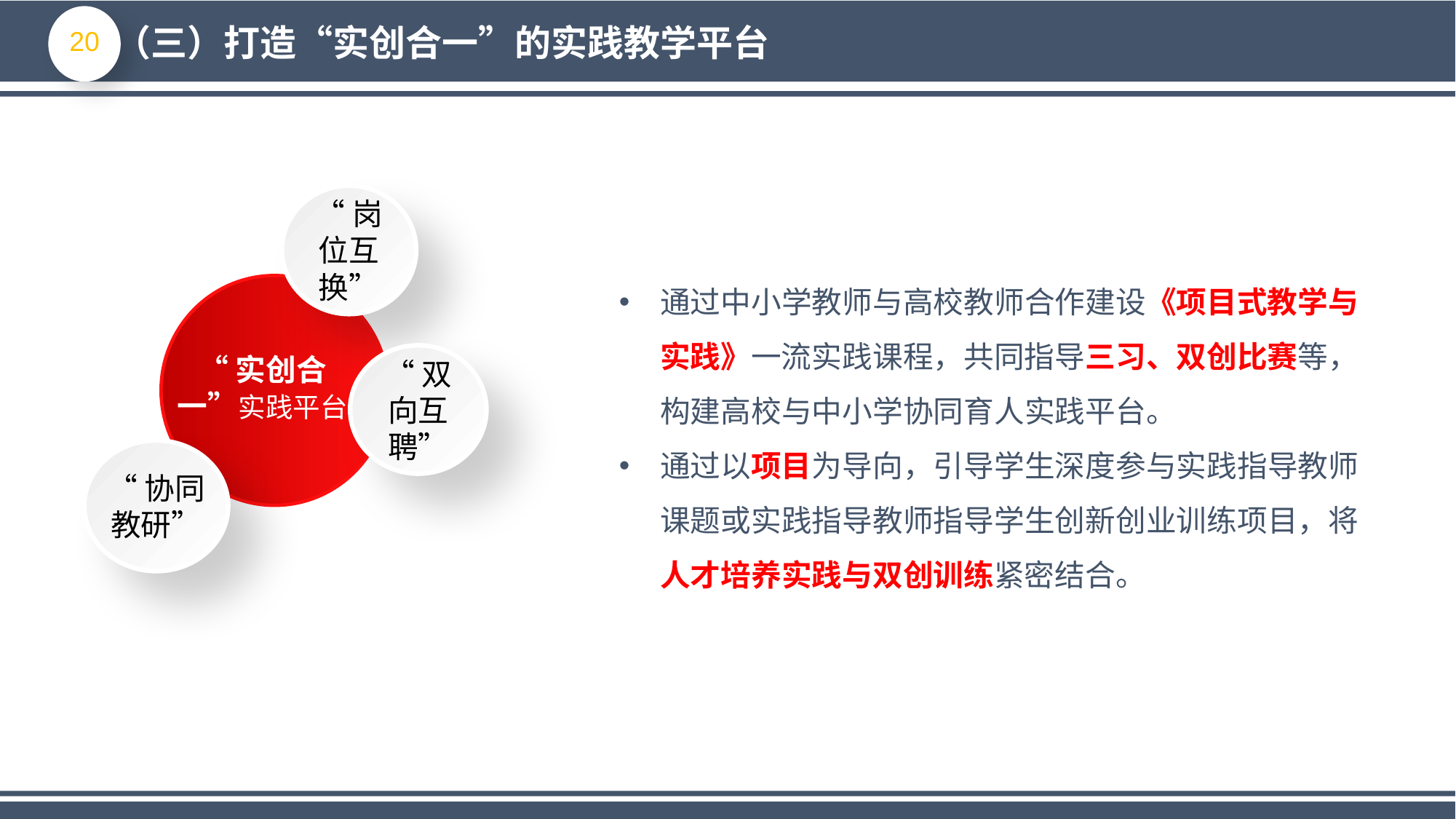

（三）打造“实创合一”的实践教学平台
“岗位互换”
通过中小学教师与高校教师合作建设《项目式教学与实践》一流实践课程，共同指导三习、双创比赛等，构建高校与中小学协同育人实践平台。
通过以项目为导向，引导学生深度参与实践指导教师课题或实践指导教师指导学生创新创业训练项目，将人才培养实践与双创训练紧密结合。

“实创合一”实践平台
“双向互聘”
“协同教研”